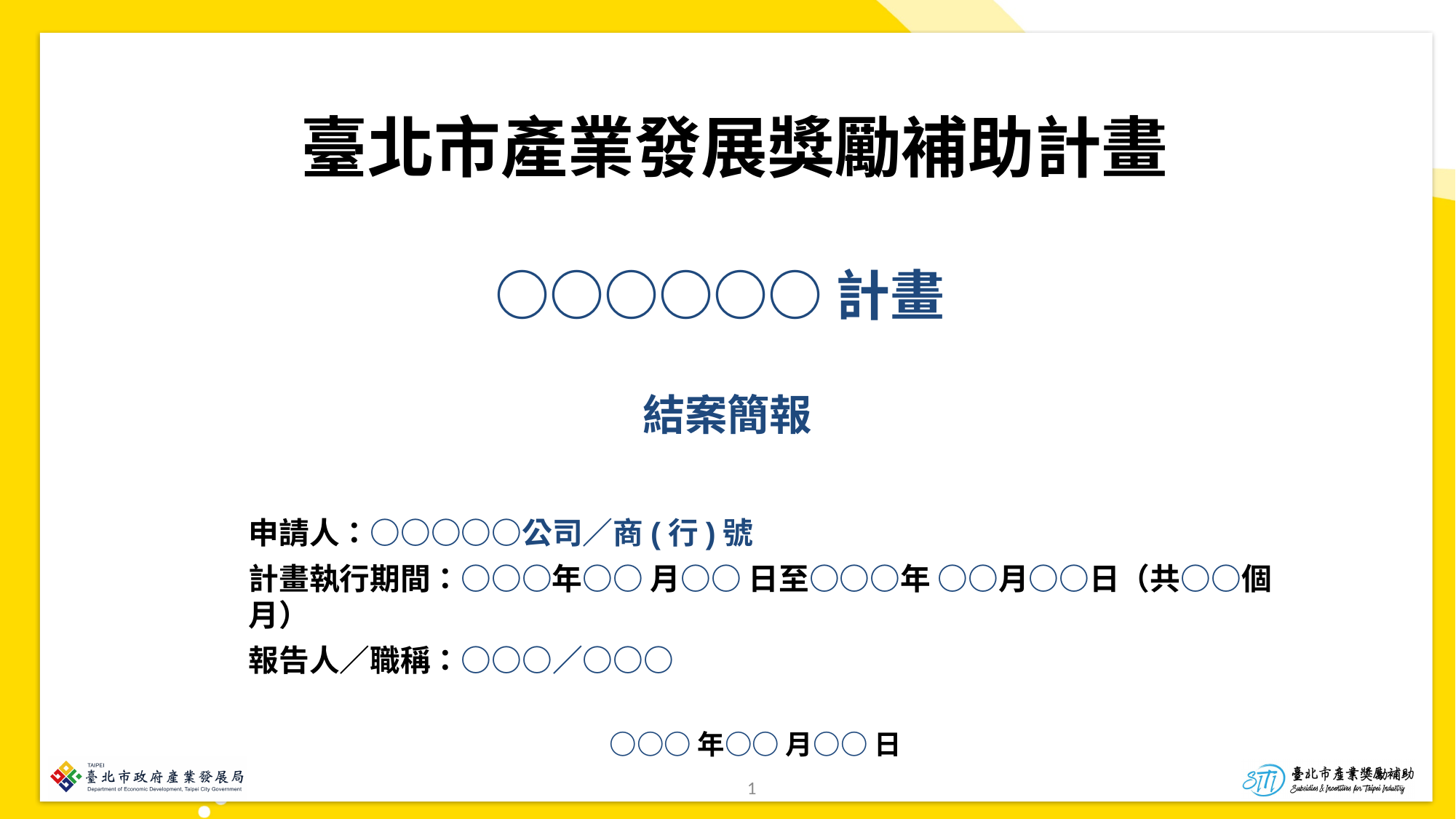

# 臺北市產業發展獎勵補助計畫
○○○○○○計畫
結案簡報
申請人：○○○○○公司／商(行)號
計畫執行期間：○○○年○○ 月○○ 日至○○○年 ○○月○○日（共○○個月）
報告人／職稱：○○○／○○○
○○○年○○ 月○○ 日
1